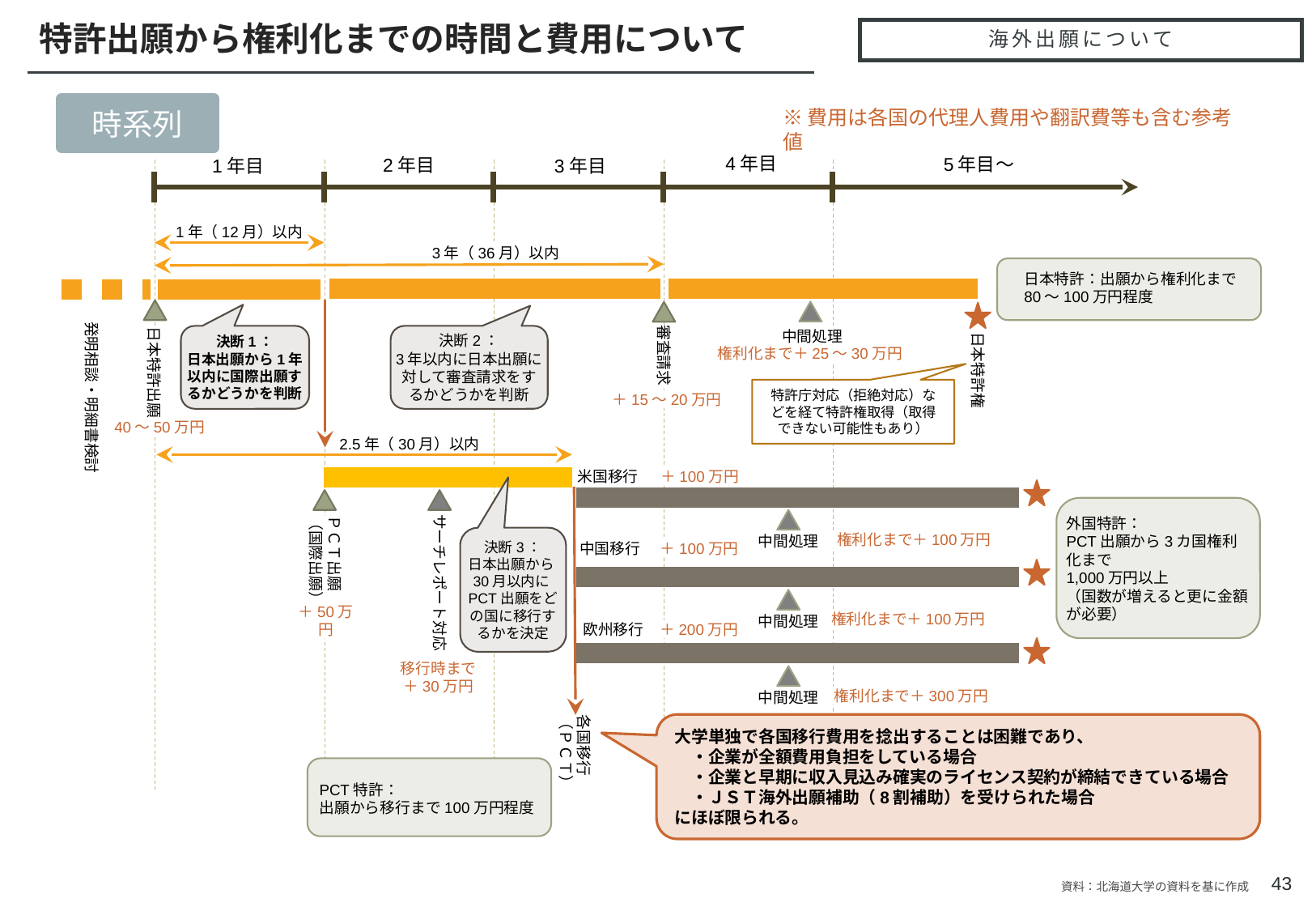

特許出願から権利化までの時間と費用について
# 海外出願について
時系列
※費用は各国の代理人費用や翻訳費等も含む参考値
4年目
5年目〜
2年目
1年目
3年目
1年（12月）以内
3年（36月）以内

日本特許：出願から権利化まで
80〜100万円程度

発明相談・明細書検討
審査請求
決断1：
日本出願から1年以内に国際出願するかどうかを判断
決断2：
3年以内に日本出願に対して審査請求をするかどうかを判断
中間処理
日本特許出願
日本特許権
権利化まで＋25〜30万円
特許庁対応（拒絶対応）などを経て特許権取得（取得できない可能性もあり）
＋15〜20万円
40〜50万円
2.5年（30月）以内
＋100万円
米国移行

外国特許：
PCT出願から3カ国権利化まで
1,000万円以上
（国数が増えると更に金額が必要）

中間処理
サーチレポート対応
ＰＣＴ出願（国際出願）
決断3：
日本出願から30月以内にPCT出願をどの国に移行するかを決定
権利化まで＋100万円
中国移行
＋100万円

中間処理
＋50万円
権利化まで＋100万円
＋200万円
欧州移行

移行時まで
＋30万円

中間処理
権利化まで＋300万円
大学単独で各国移行費用を捻出することは困難であり、
　・企業が全額費用負担をしている場合
　・企業と早期に収入見込み確実のライセンス契約が締結できている場合
　・ＪＳＴ海外出願補助（8割補助）を受けられた場合
にほぼ限られる。
各国移行
（ＰＣＴ）

PCT特許：
出願から移行まで100万円程度
43
資料：北海道大学の資料を基に作成